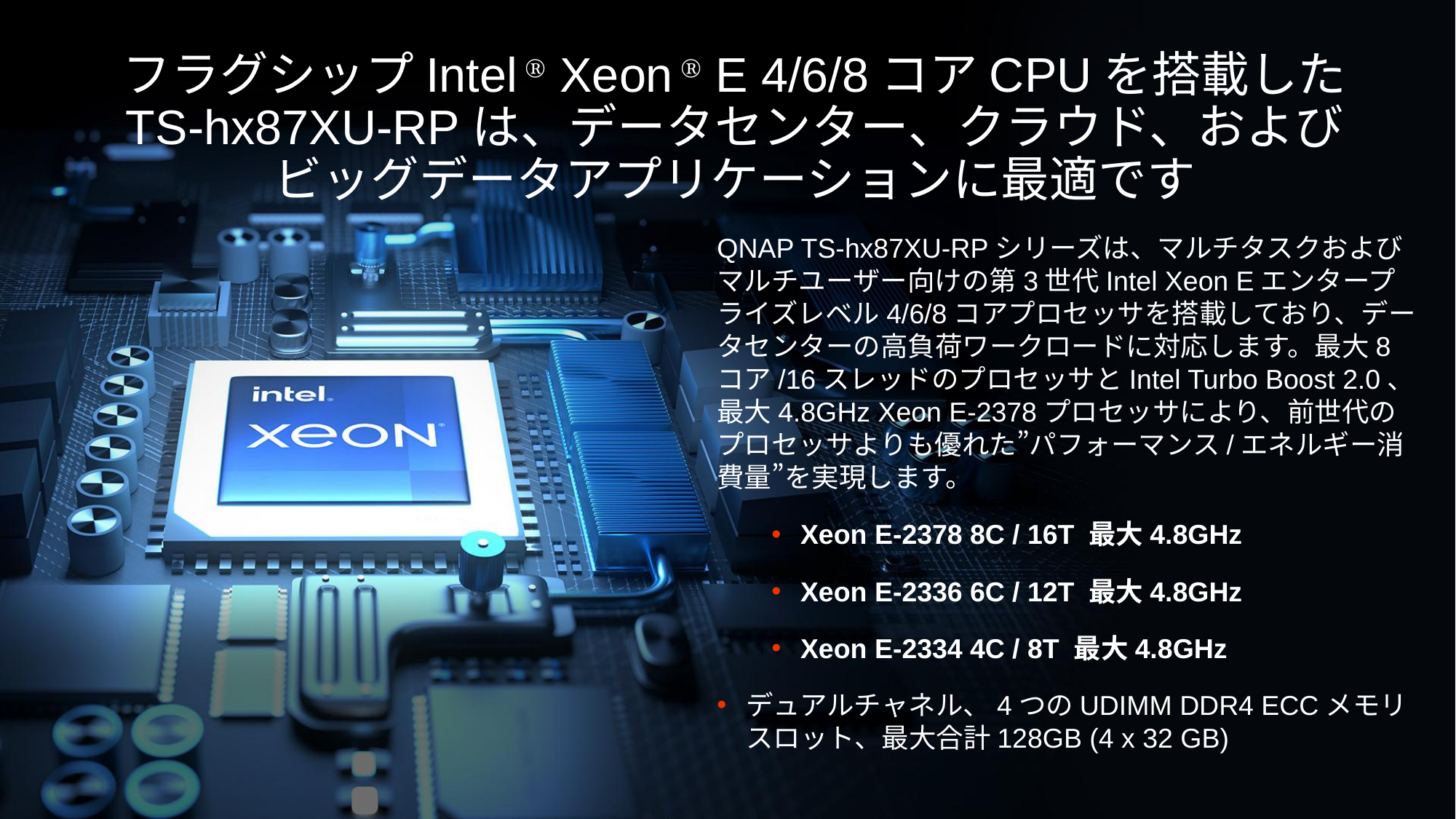

フラグシップIntel Ⓡ Xeon Ⓡ E 4/6/8コアCPUを搭載した
TS-hx87XU-RPは、データセンター、クラウド、および
ビッグデータアプリケーションに最適です
QNAP TS-hx87XU-RPシリーズは、マルチタスクおよびマルチユーザー向けの第3世代Intel Xeon Eエンタープライズレベル4/6/8コアプロセッサを搭載しており、データセンターの高負荷ワークロードに対応します。最大8コア/16スレッドのプロセッサとIntel Turbo Boost 2.0、最大4.8GHz Xeon E-2378プロセッサにより、前世代のプロセッサよりも優れた”パフォーマンス/エネルギー消費量”を実現します。
Xeon E-2378 8C / 16T 最大4.8GHz
Xeon E-2336 6C / 12T 最大4.8GHz
Xeon E-2334 4C / 8T 最大4.8GHz
デュアルチャネル、4つのUDIMM DDR4 ECCメモリ スロット、最大合計128GB (4 x 32 GB)